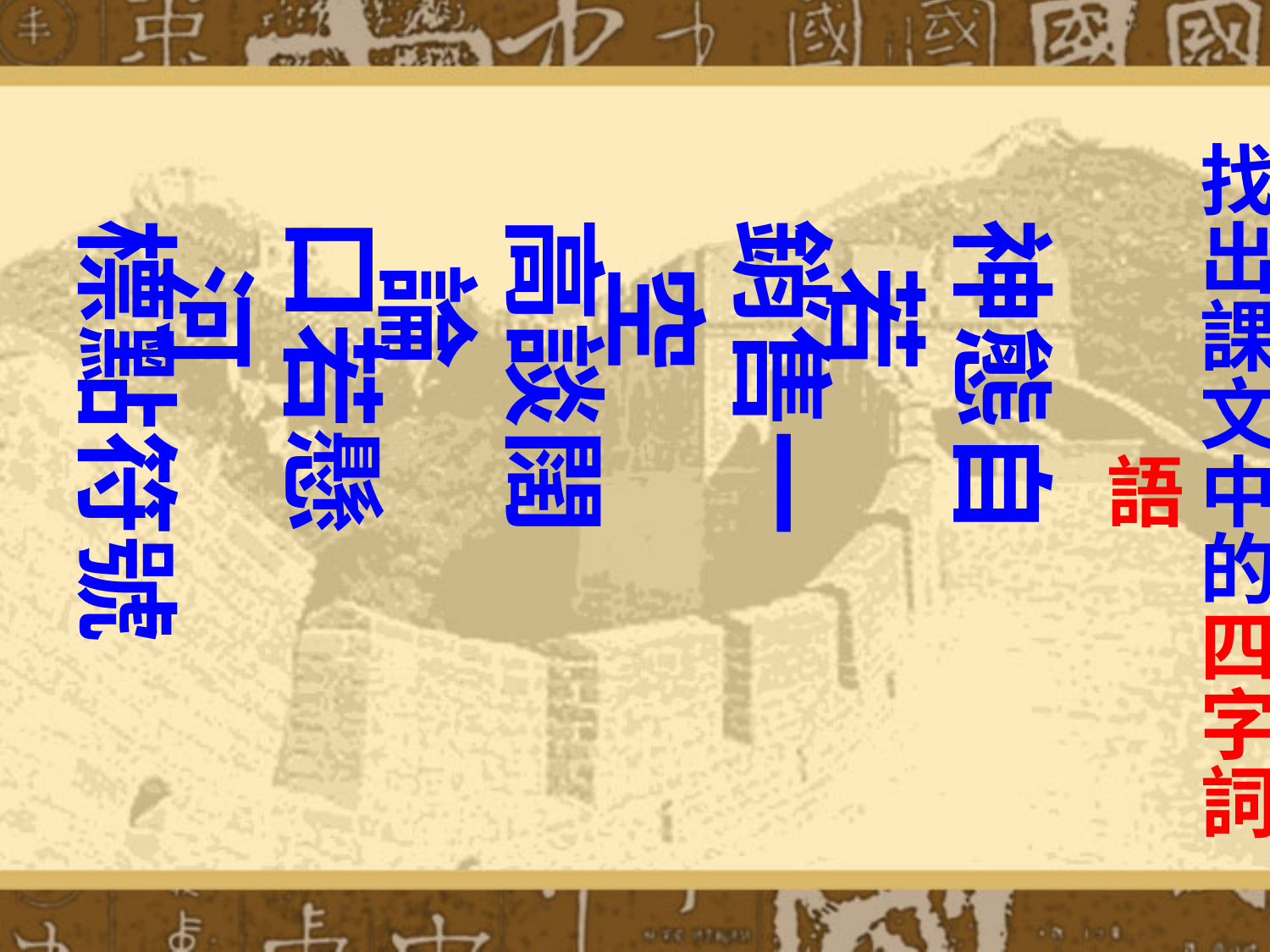

# 找出課文中的四字詞語
口若懸河
高談闊論
標點符號
神態自若
銷售一空